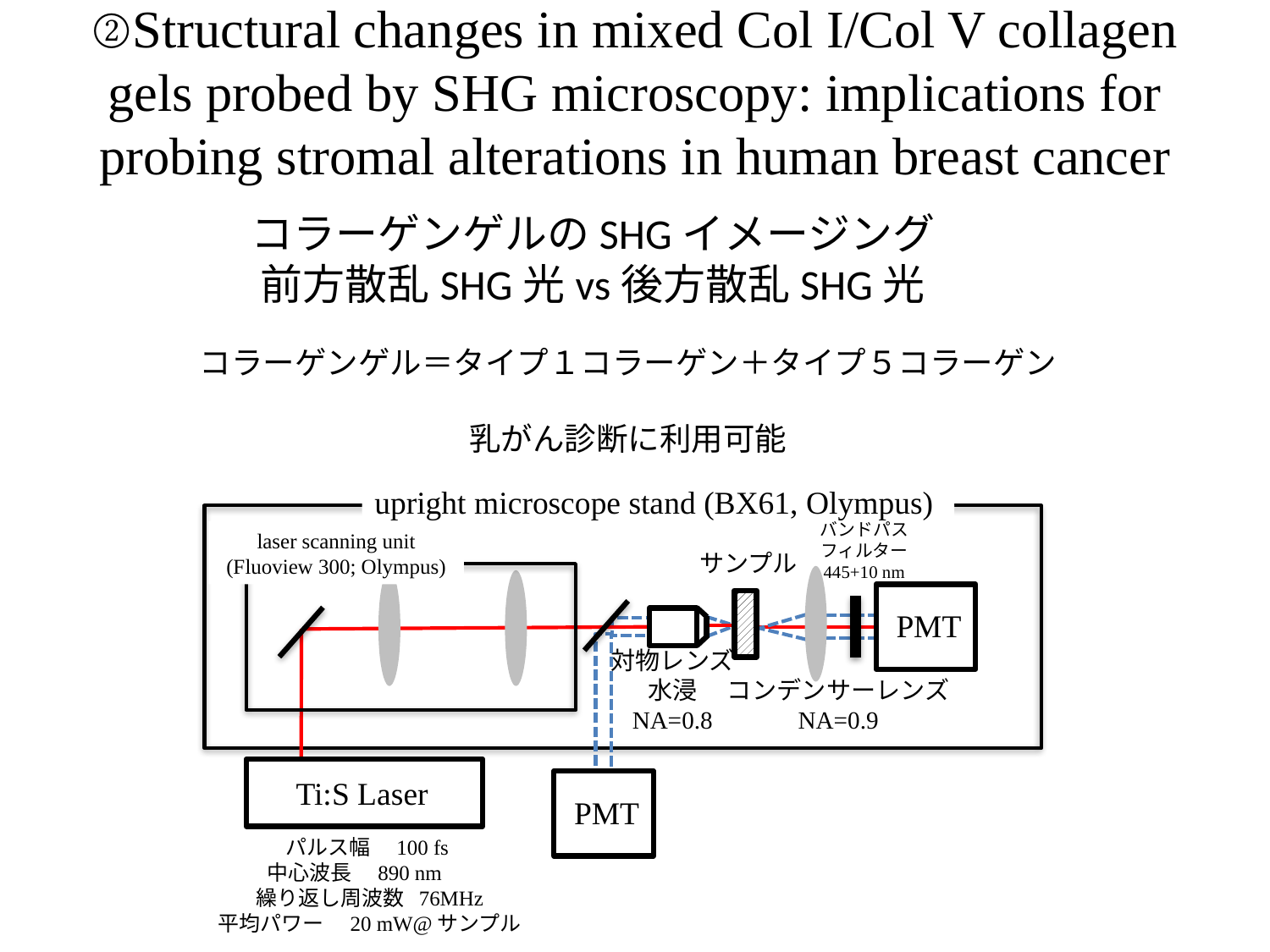

# ②Structural changes in mixed Col I/Col V collagen gels probed by SHG microscopy: implications for probing stromal alterations in human breast cancer
コラーゲンゲルのSHGイメージング
前方散乱SHG光vs後方散乱SHG光
コラーゲンゲル＝タイプ１コラーゲン＋タイプ５コラーゲン

乳がん診断に利用可能

対物レンズ
水浸
NA=0.8

サンプル

upright microscope stand (BX61, Olympus)

バンドパス
フィルター
445+10 nm
laser scanning unit
 (Fluoview 300; Olympus)

PMT

コンデンサーレンズ
NA=0.9

Ti:S Laser

PMT
パルス幅　100 fs
中心波長　890 nm
繰り返し周波数  76MHz
平均パワー　20 mW@サンプル